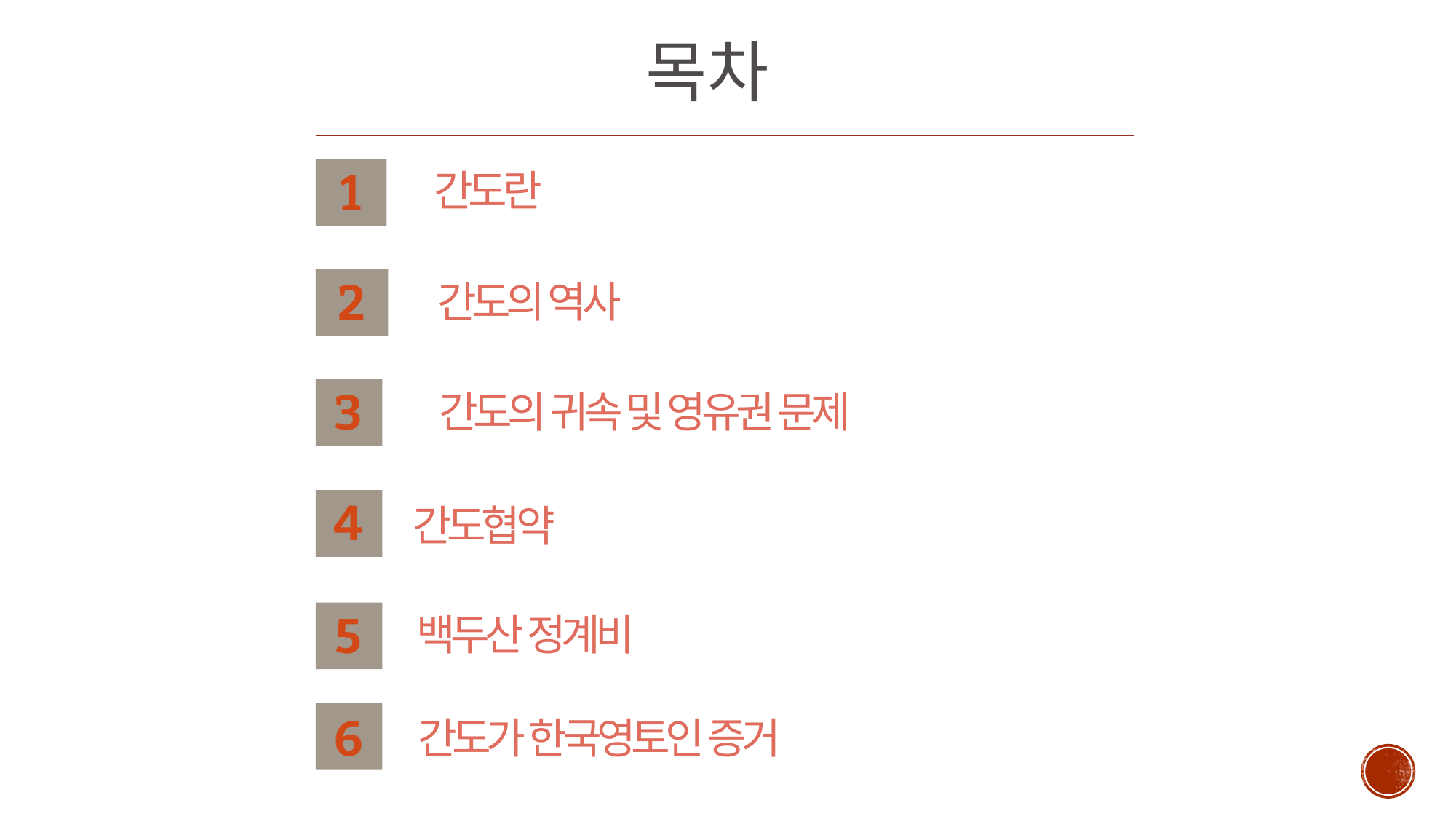

목차
1

간도란
2

간도의 역사
3

간도의 귀속 및 영유권 문제
4

간도협약

5

백두산 정계비
6
간도가 한국영토인 증거